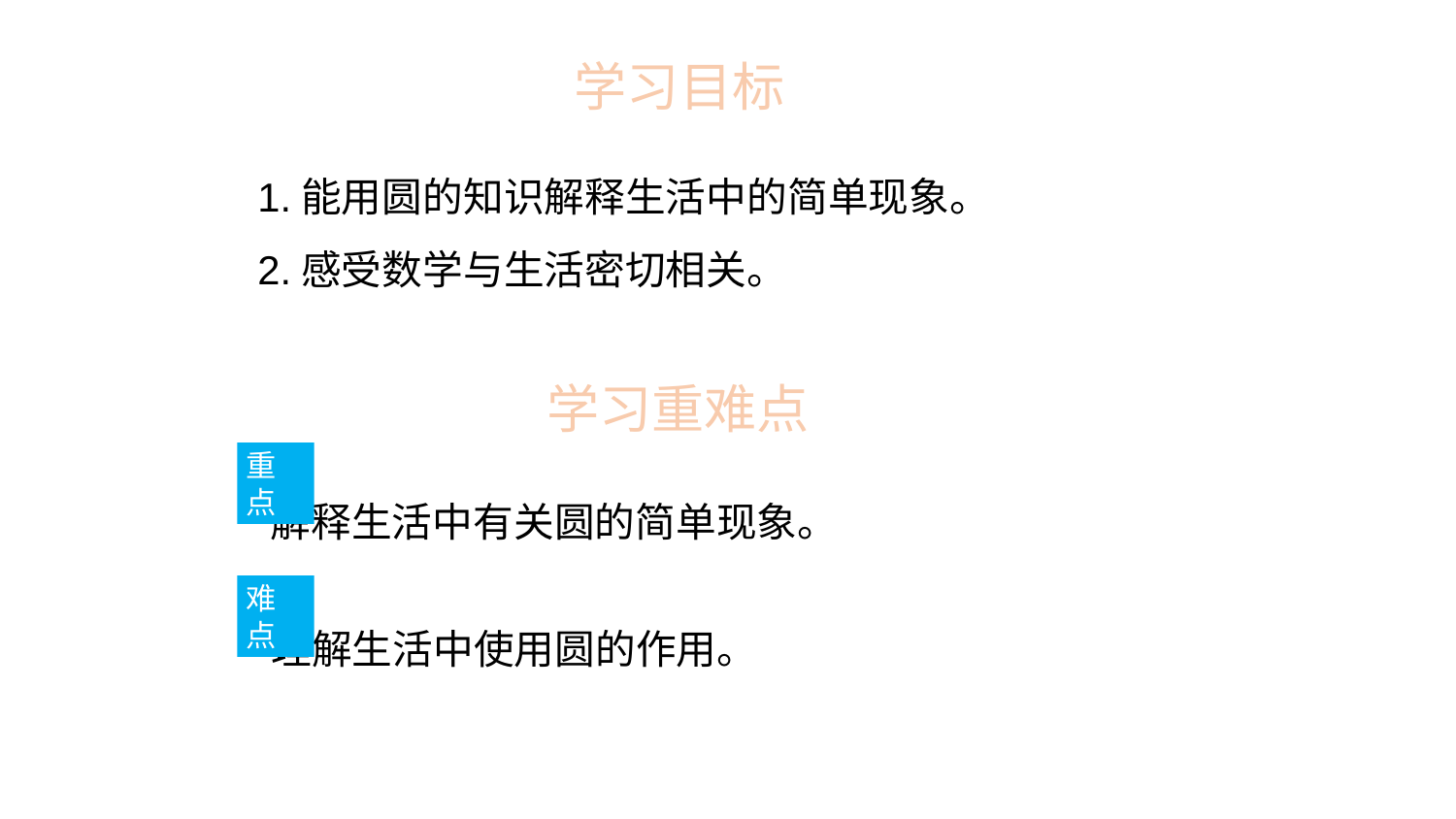

学习目标
1.能用圆的知识解释生活中的简单现象。
2.感受数学与生活密切相关。
学习重难点
重点
解释生活中有关圆的简单现象。
难点
理解生活中使用圆的作用。